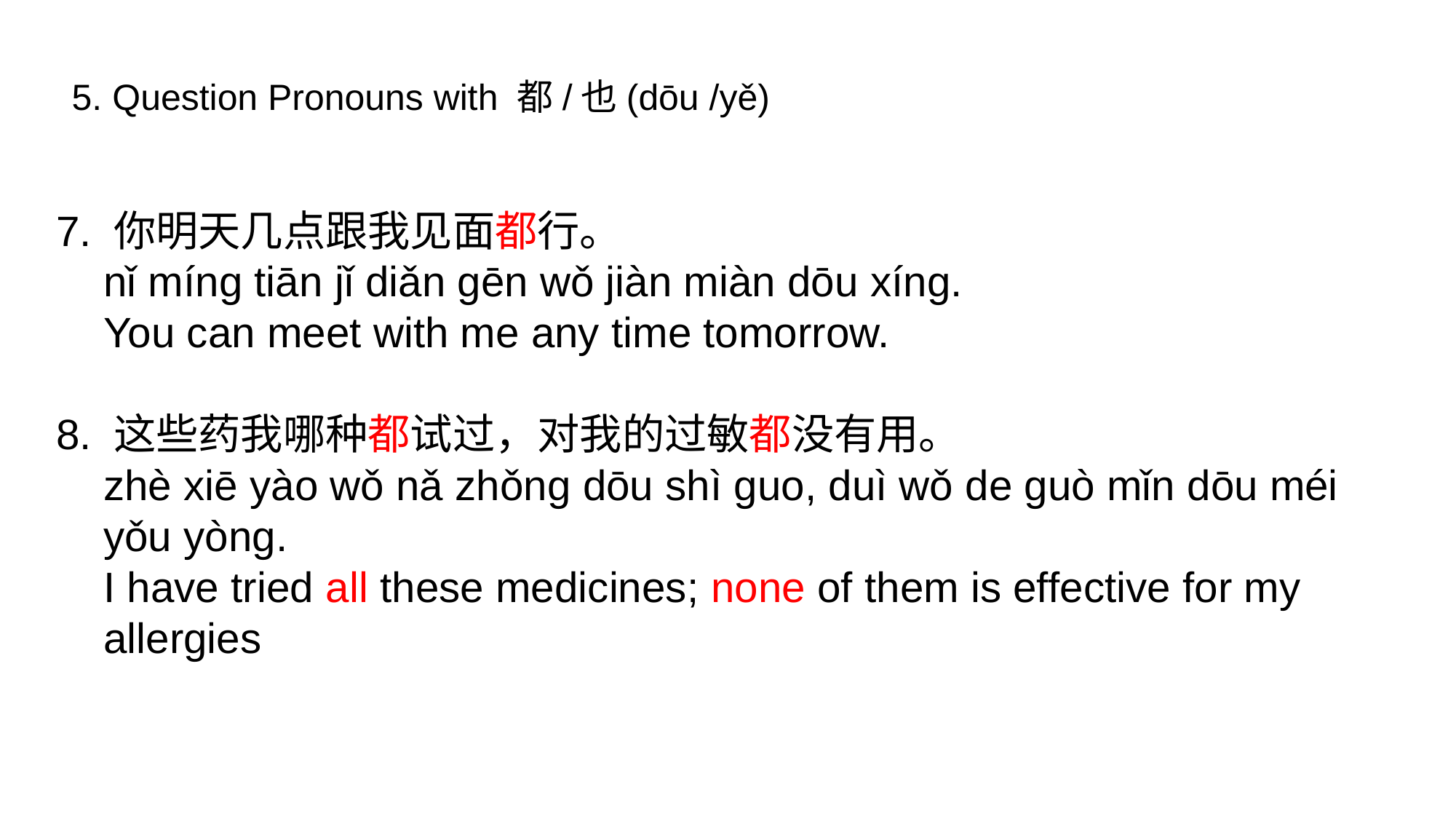

5. Question Pronouns with 都/也(dōu /yě)
7. 你明天几点跟我见面都行。
    nǐ míng tiān jǐ diǎn gēn wǒ jiàn miàn dōu xíng.
    You can meet with me any time tomorrow.

8. 这些药我哪种都试过，对我的过敏都没有用。
    zhè xiē yào wǒ nǎ zhǒng dōu shì guo, duì wǒ de guò mǐn dōu méi
    yǒu yòng.
    I have tried all these medicines; none of them is effective for my
    allergies